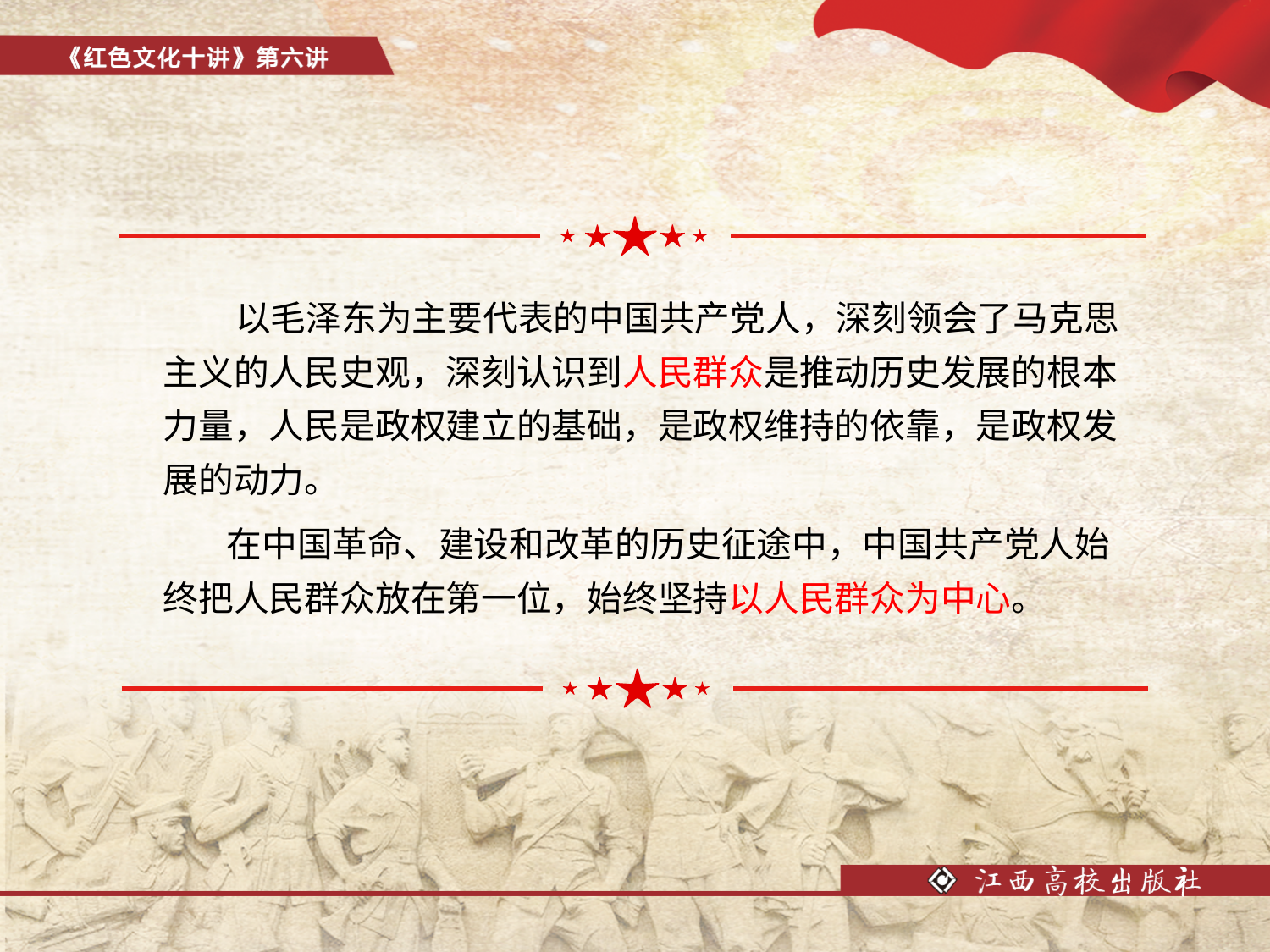

以毛泽东为主要代表的中国共产党人，深刻领会了马克思主义的人民史观，深刻认识到人民群众是推动历史发展的根本力量，人民是政权建立的基础，是政权维持的依靠，是政权发展的动力。
       在中国革命、建设和改革的历史征途中，中国共产党人始终把人民群众放在第一位，始终坚持以人民群众为中心。